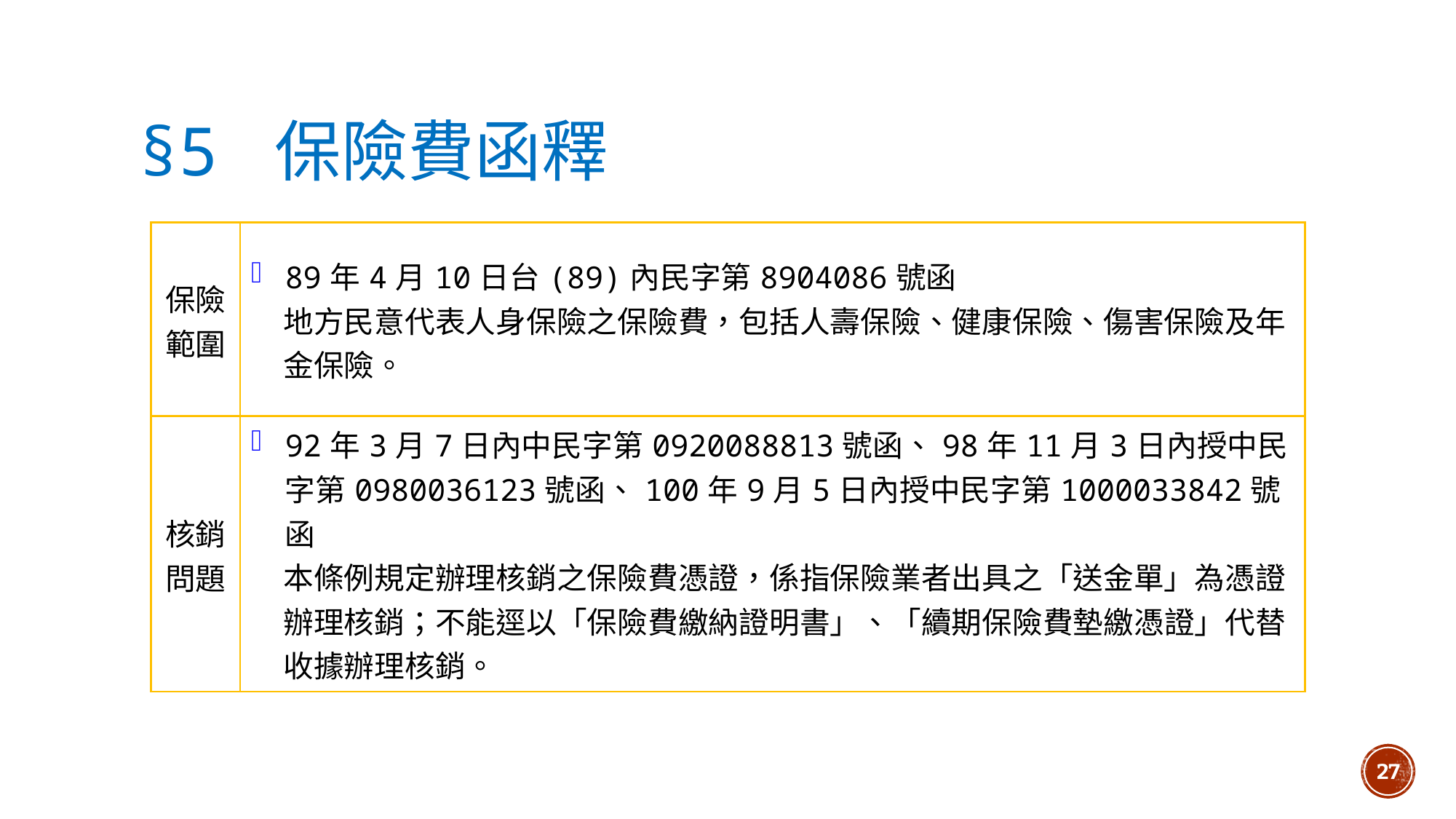

# §5 保險費函釋
| 保險範圍 | 89年4月10日台(89)內民字第8904086號函 地方民意代表人身保險之保險費，包括人壽保險、健康保險、傷害保險及年金保險。 |
| --- | --- |
| 核銷問題 | 92年3月7日內中民字第0920088813號函、98年11月3日內授中民字第0980036123號函、100年9月5日內授中民字第1000033842號函 本條例規定辦理核銷之保險費憑證，係指保險業者出具之「送金單」為憑證辦理核銷；不能逕以「保險費繳納證明書」、「續期保險費墊繳憑證」代替收據辦理核銷。 |
27